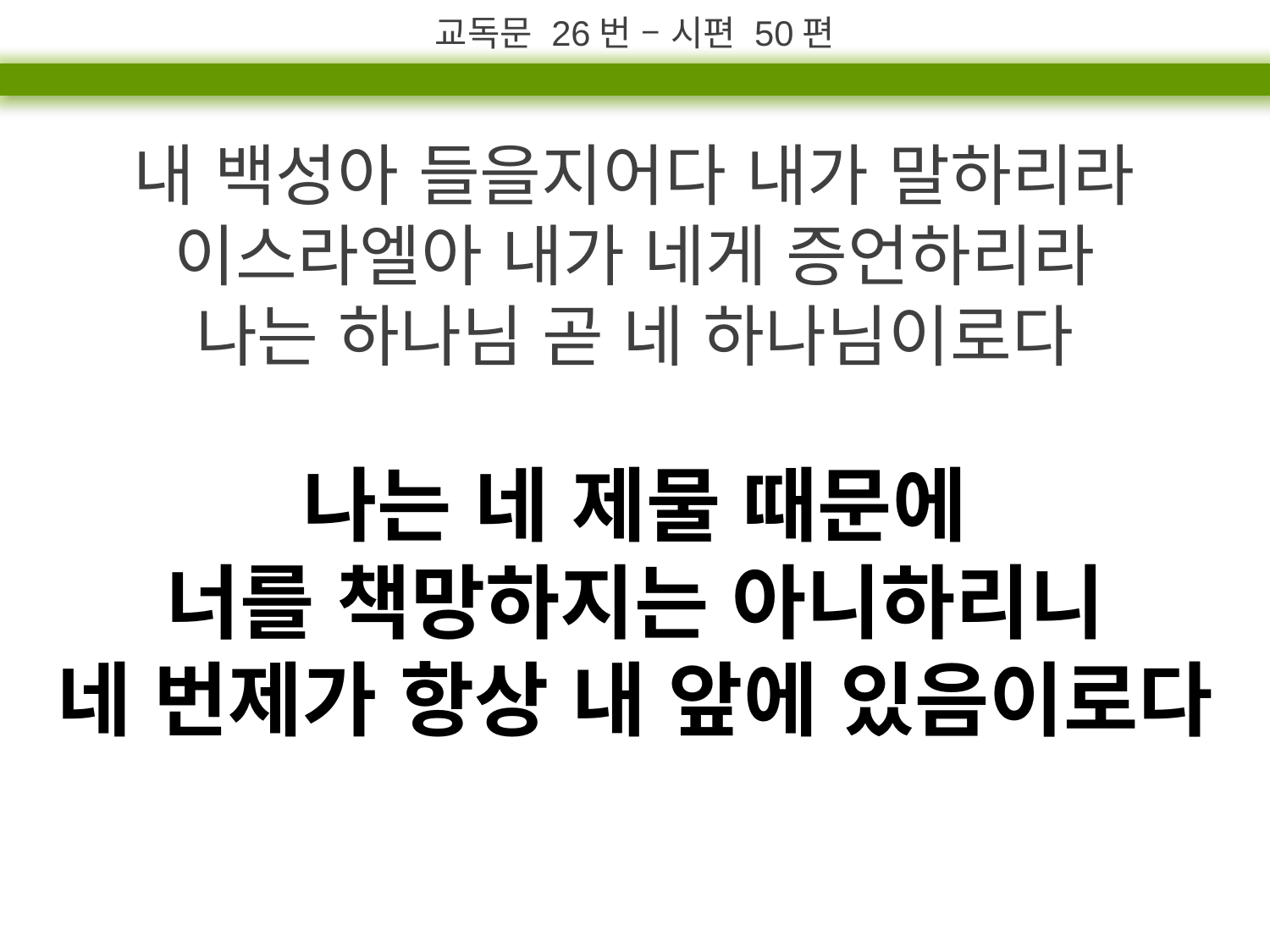

교독문 26번 – 시편 50편

내 백성아 들을지어다 내가 말하리라
이스라엘아 내가 네게 증언하리라
나는 하나님 곧 네 하나님이로다
나는 네 제물 때문에
너를 책망하지는 아니하리니
네 번제가 항상 내 앞에 있음이로다